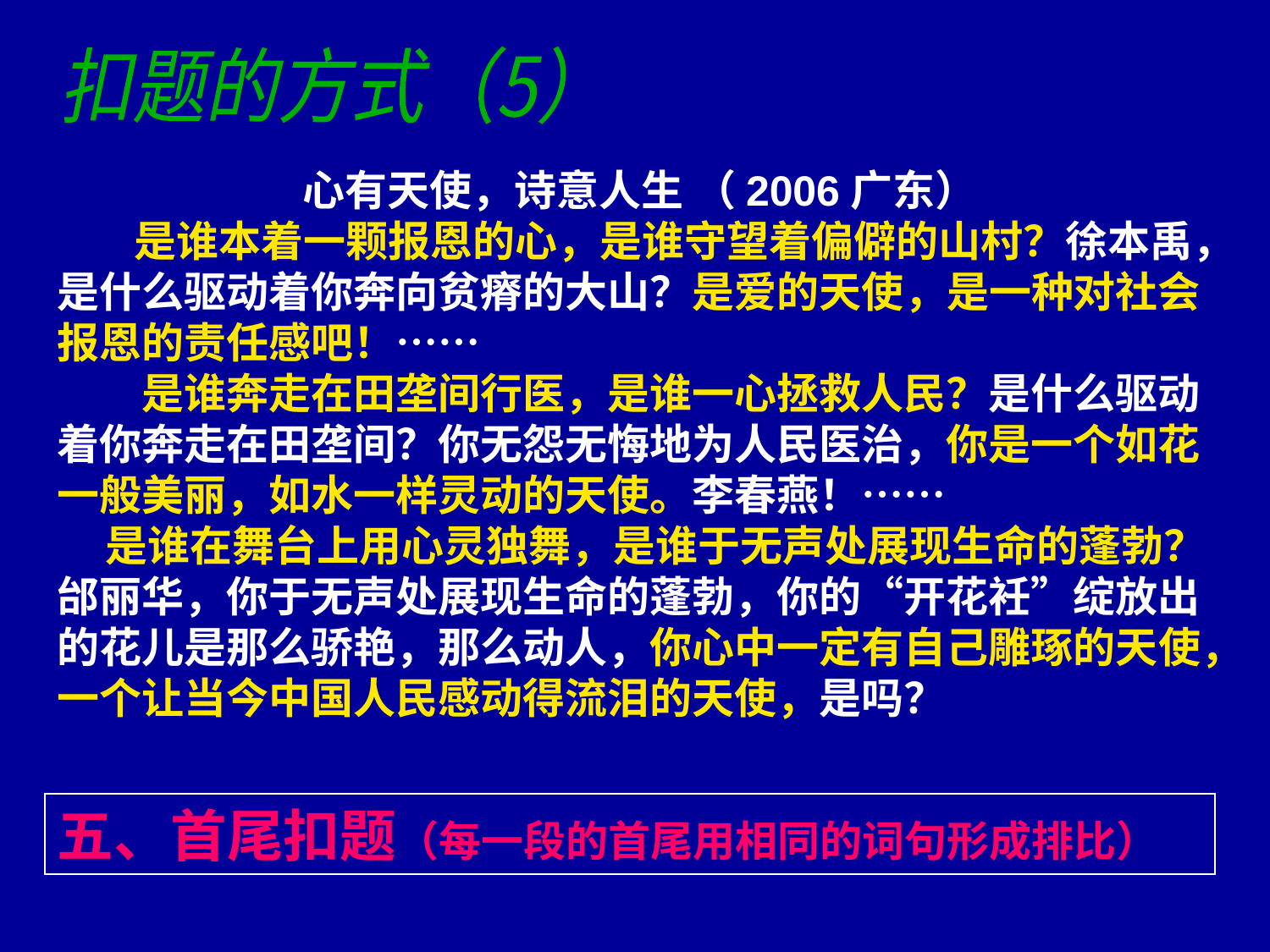

扣题的方式（5）
心有天使，诗意人生 （2006广东）
       是谁本着一颗报恩的心，是谁守望着偏僻的山村？徐本禹，是什么驱动着你奔向贫瘠的大山？是爱的天使，是一种对社会报恩的责任感吧！……
　　是谁奔走在田垄间行医，是谁一心拯救人民？是什么驱动着你奔走在田垄间？你无怨无悔地为人民医治，你是一个如花一般美丽，如水一样灵动的天使。李春燕！……
    是谁在舞台上用心灵独舞，是谁于无声处展现生命的蓬勃？邰丽华，你于无声处展现生命的蓬勃，你的“开花衽”绽放出的花儿是那么骄艳，那么动人，你心中一定有自己雕琢的天使，一个让当今中国人民感动得流泪的天使，是吗？
五、首尾扣题（每一段的首尾用相同的词句形成排比）